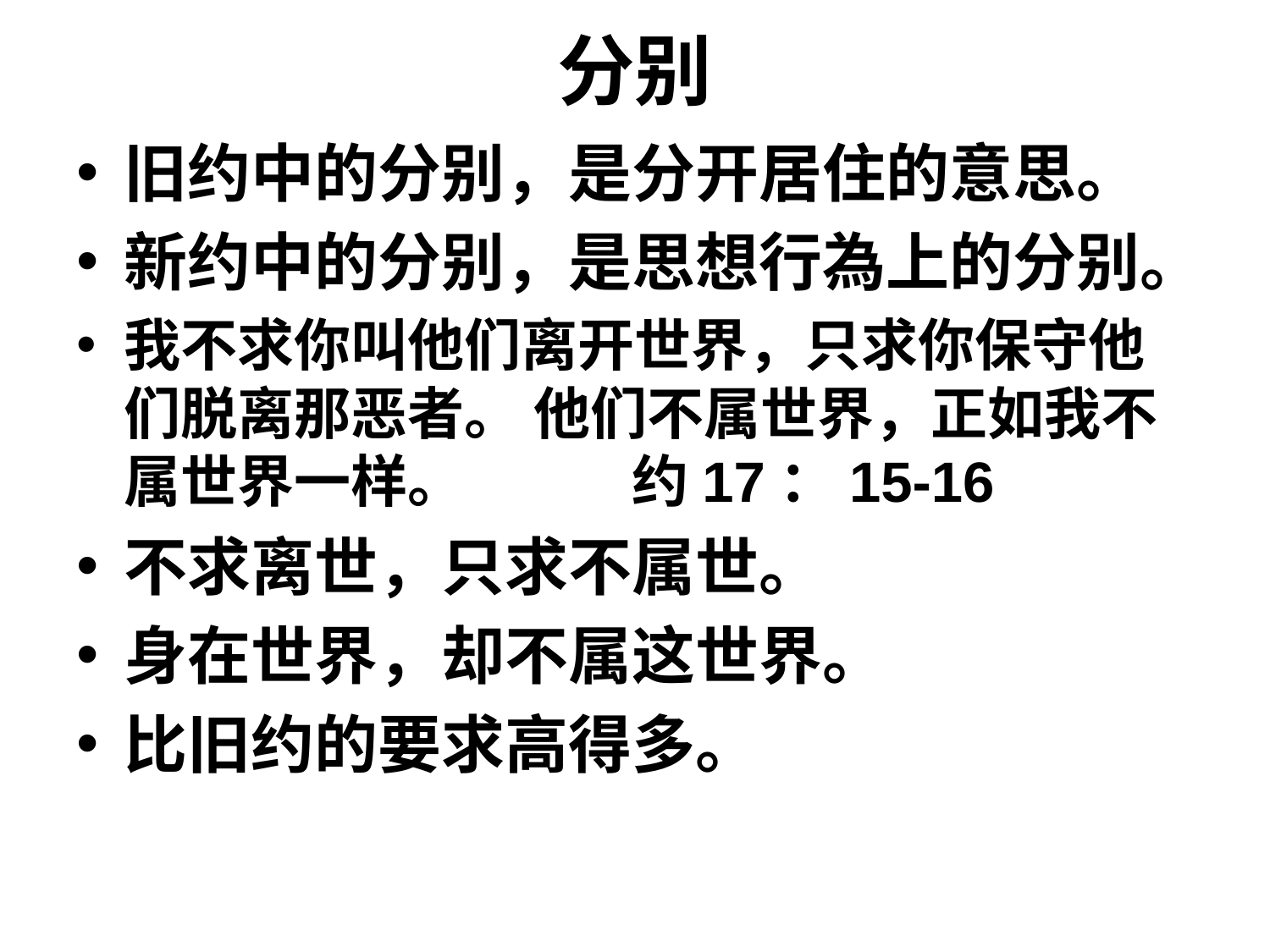

# 分别
旧约中的分别，是分开居住的意思。
新约中的分别，是思想行為上的分别。
我不求你叫他们离开世界，只求你保守他们脱离那恶者。 他们不属世界，正如我不属世界一样。		约17：15-16
不求离世，只求不属世。
身在世界，却不属这世界。
比旧约的要求高得多。